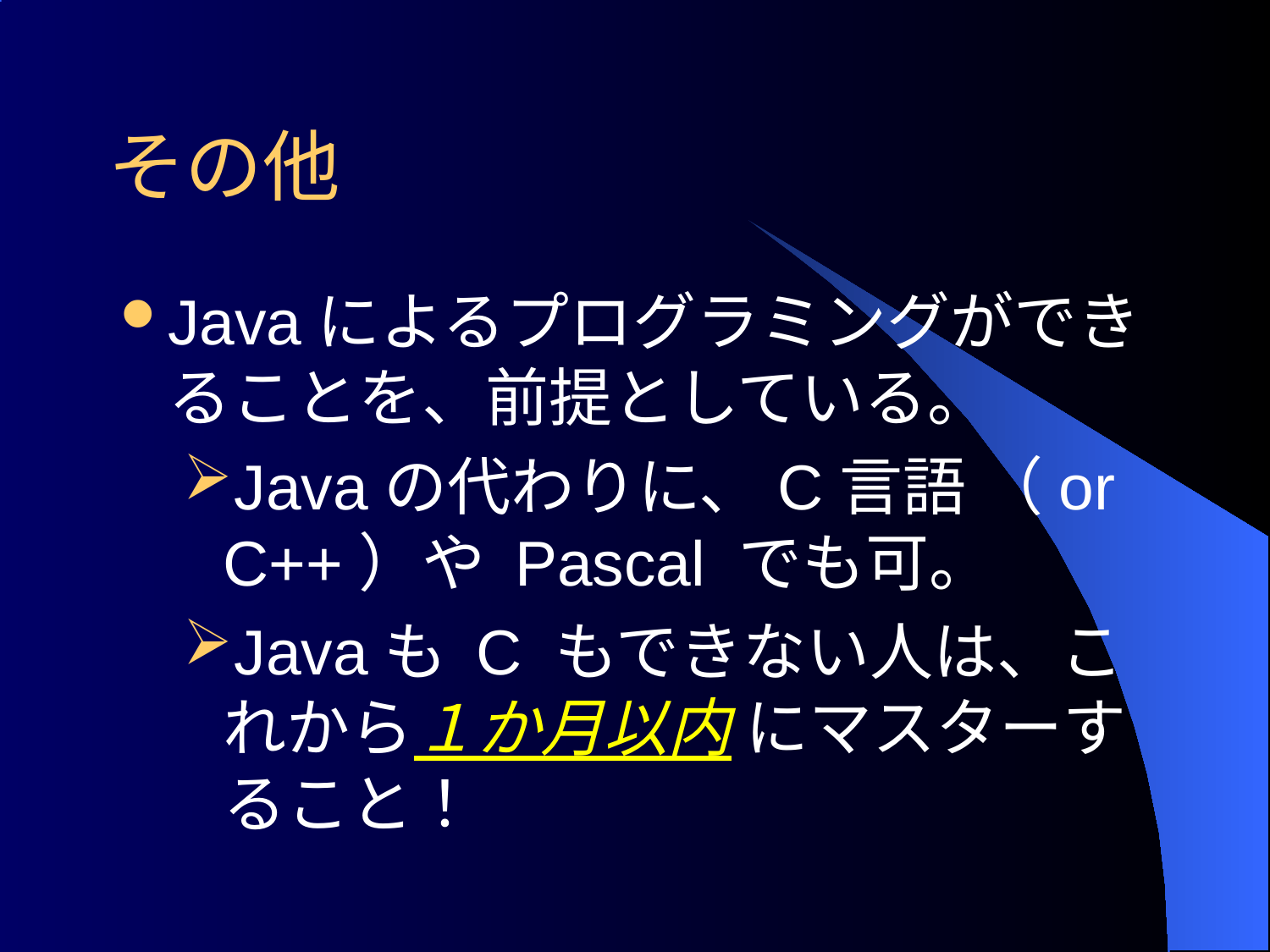

# その他
Javaによるプログラミングができることを、前提としている。
Javaの代わりに、C言語 （or C++）や Pascal でも可。
Javaも C もできない人は、これから１か月以内 にマスターすること！